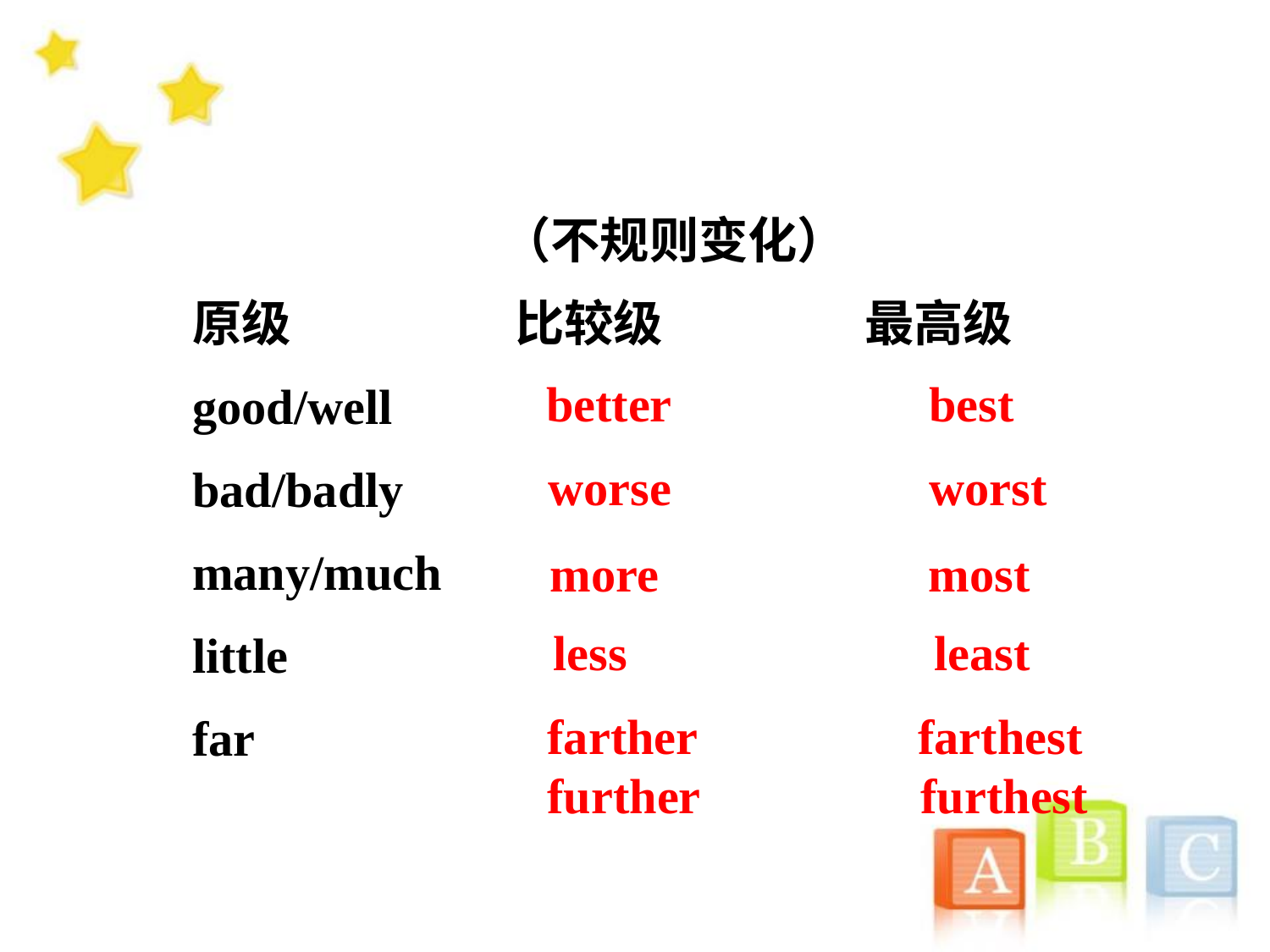

（不规则变化）
原级                    比较级                  最高级
good/well
bad/badly
many/much
little
far
better                     best
worse                     worst
more                      most
less                         least
farther                  farthest
further                  furthest